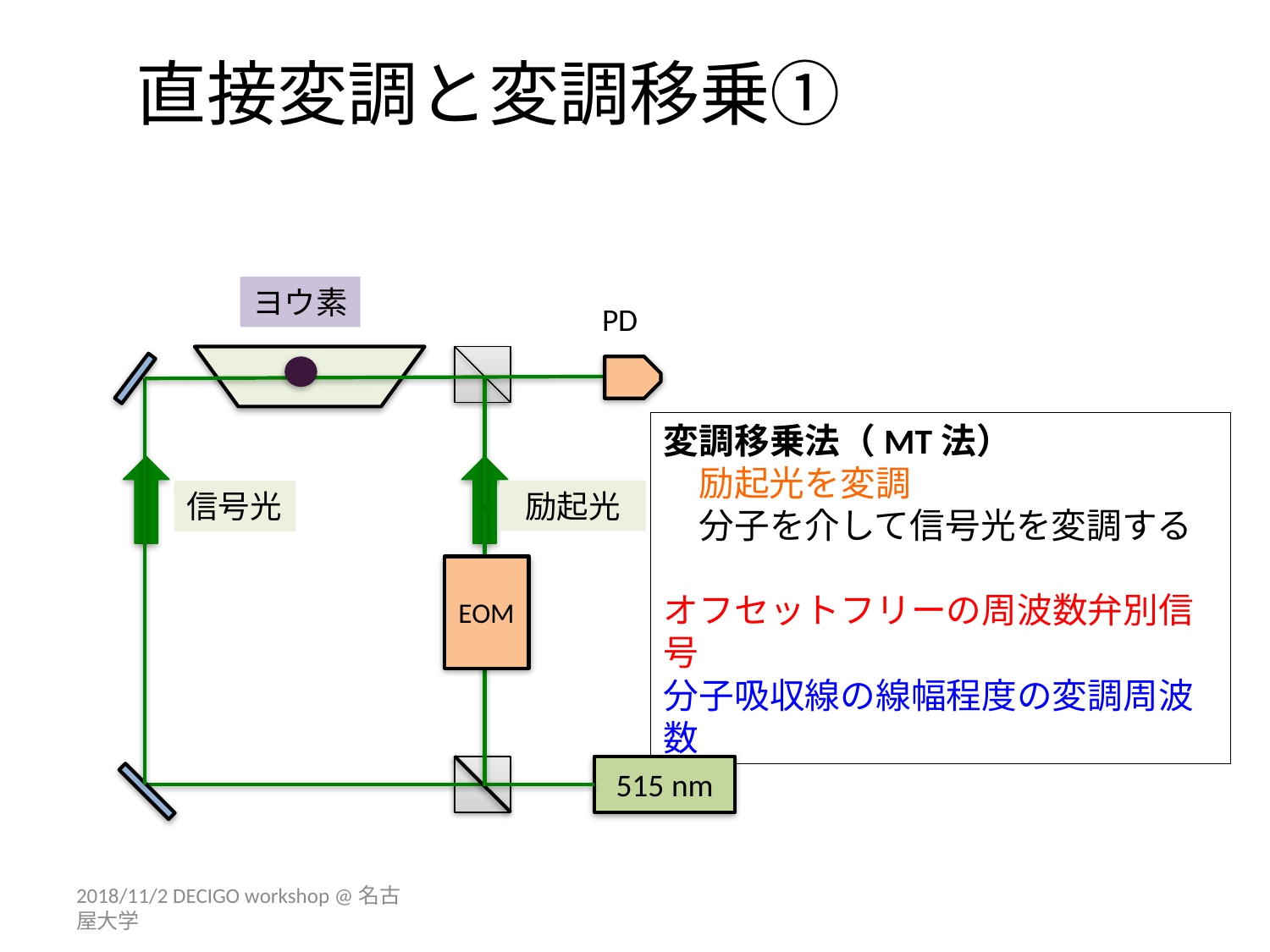

# 直接変調と変調移乗①
ヨウ素
PD

EOM

515 nm

励起光
信号光
変調移乗法（MT法）
　励起光を変調
　分子を介して信号光を変調する

オフセットフリーの周波数弁別信号
分子吸収線の線幅程度の変調周波数
2018/11/2 DECIGO workshop @名古屋大学